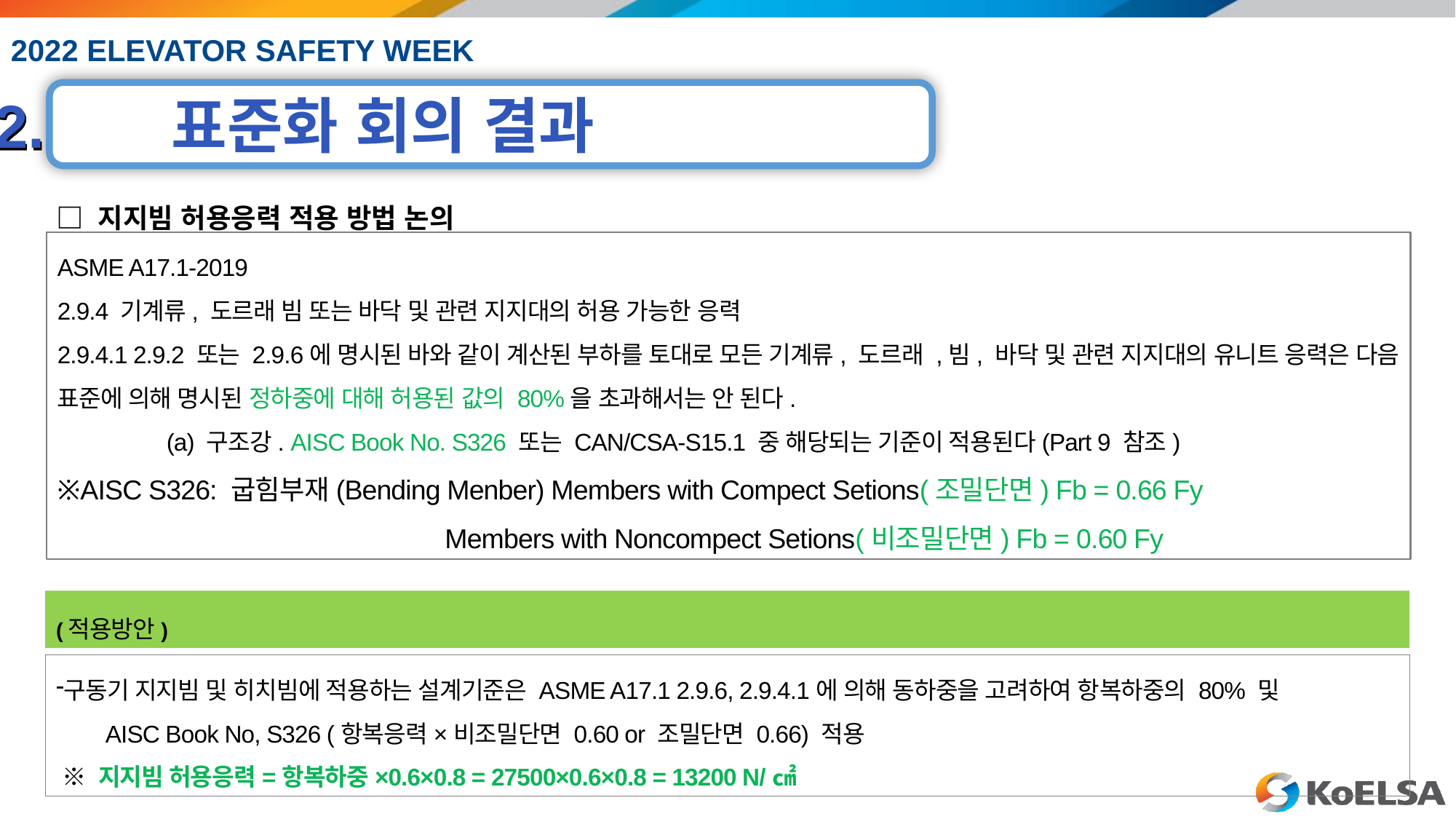

□ 지지빔 허용응력 적용 방법 논의
ASME A17.1-2019
2.9.4 기계류, 도르래 빔 또는 바닥 및 관련 지지대의 허용 가능한 응력
2.9.4.1 2.9.2 또는 2.9.6에 명시된 바와 같이 계산된 부하를 토대로 모든 기계류, 도르래 ,빔, 바닥 및 관련 지지대의 유니트 응력은 다음 표준에 의해 명시된 정하중에 대해 허용된 값의 80%을 초과해서는 안 된다.
	(a) 구조강. AISC Book No. S326 또는 CAN/CSA-S15.1 중 해당되는 기준이 적용된다(Part 9 참조)
※ AISC S326: 굽힘부재(Bending Menber) Members with Compect Setions(조밀단면) Fb = 0.66 Fy
                                                       Members with Noncompect Setions(비조밀단면) Fb = 0.60 Fy
(적용방안)
구동기 지지빔 및 히치빔에 적용하는 설계기준은 ASME A17.1 2.9.6, 2.9.4.1에 의해 동하중을 고려하여 항복하중의 80% 및                           AISC Book No, S326 (항복응력×비조밀단면 0.60 or 조밀단면 0.66) 적용
 ※ 지지빔 허용응력=항복하중×0.6×0.8 = 27500×0.6×0.8 = 13200 N/㎠